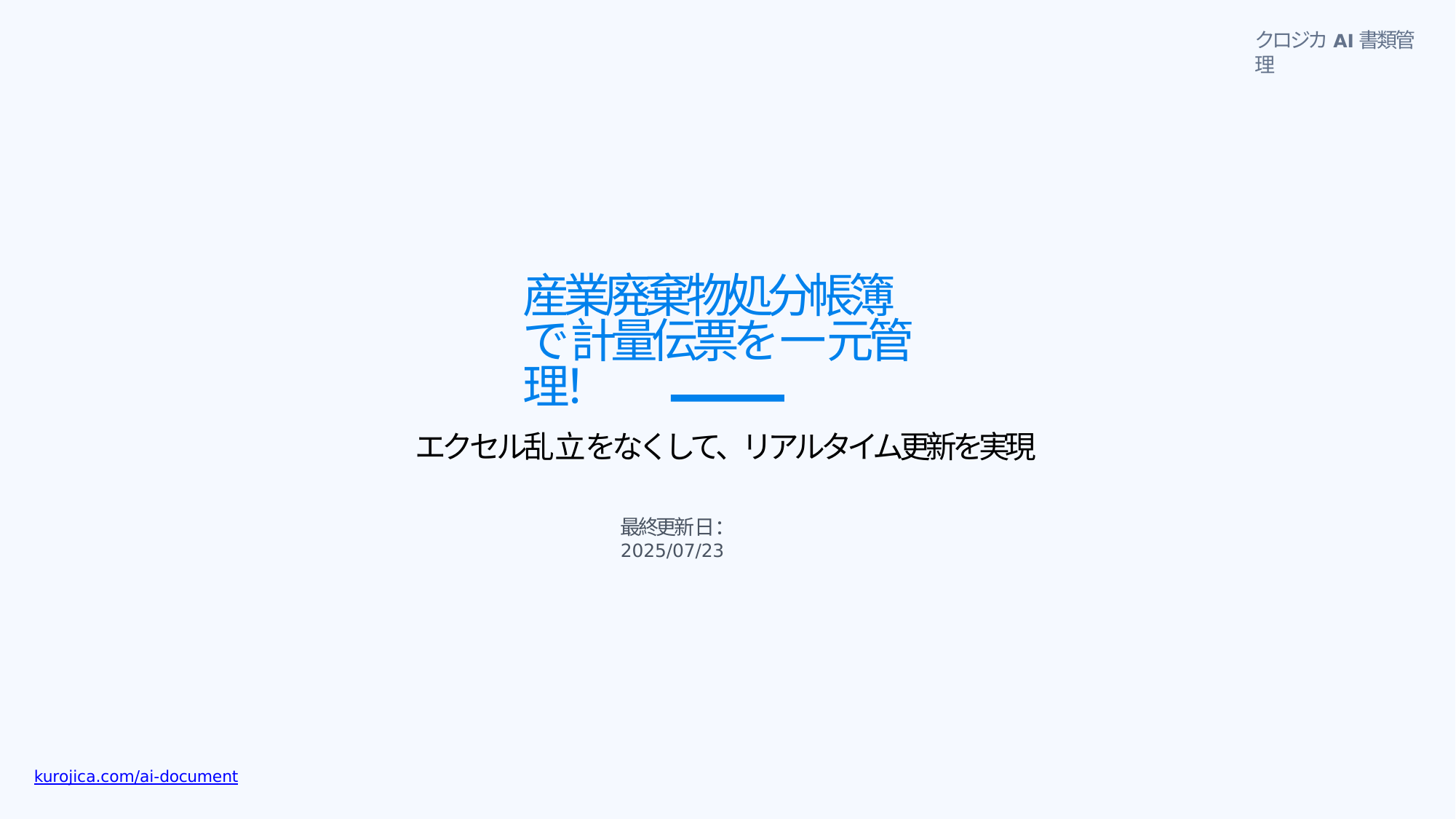

クロジカAI書類管理
# 産業廃棄物処分帳簿で計量伝票を⼀元管理！

エクセル乱⽴をなくして、リアルタイム更新を実現
最終更新⽇：2025/07/23
kurojica.com/ai-document